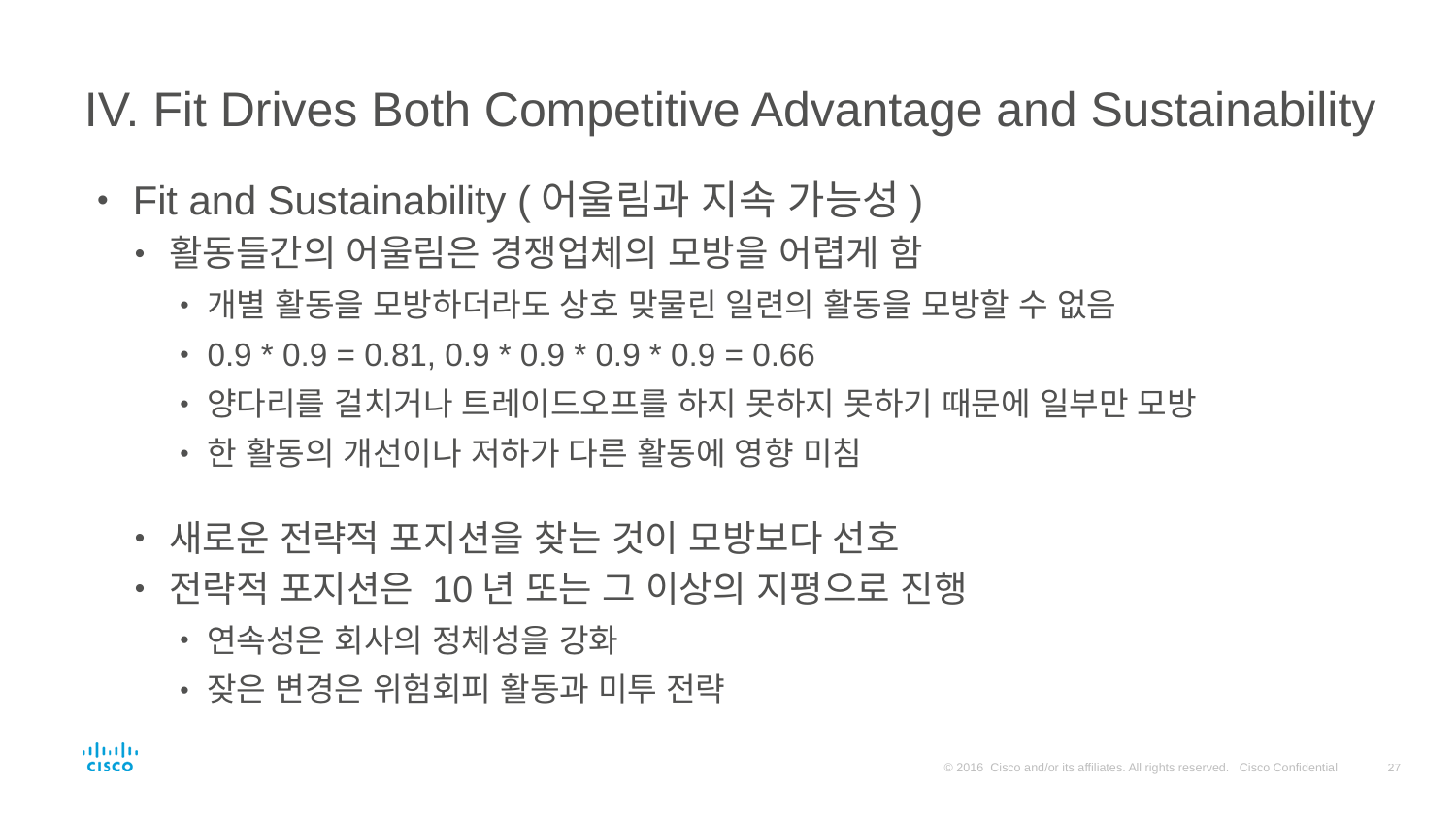

# IV. Fit Drives Both Competitive Advantage and Sustainability
Fit and Sustainability (어울림과 지속 가능성)
활동들간의 어울림은 경쟁업체의 모방을 어렵게 함
개별 활동을 모방하더라도 상호 맞물린 일련의 활동을 모방할 수 없음
0.9 * 0.9 = 0.81, 0.9 * 0.9 * 0.9 * 0.9 = 0.66
양다리를 걸치거나 트레이드오프를 하지 못하지 못하기 때문에 일부만 모방
한 활동의 개선이나 저하가 다른 활동에 영향 미침
새로운 전략적 포지션을 찾는 것이 모방보다 선호
전략적 포지션은 10년 또는 그 이상의 지평으로 진행
연속성은 회사의 정체성을 강화
잦은 변경은 위험회피 활동과 미투 전략